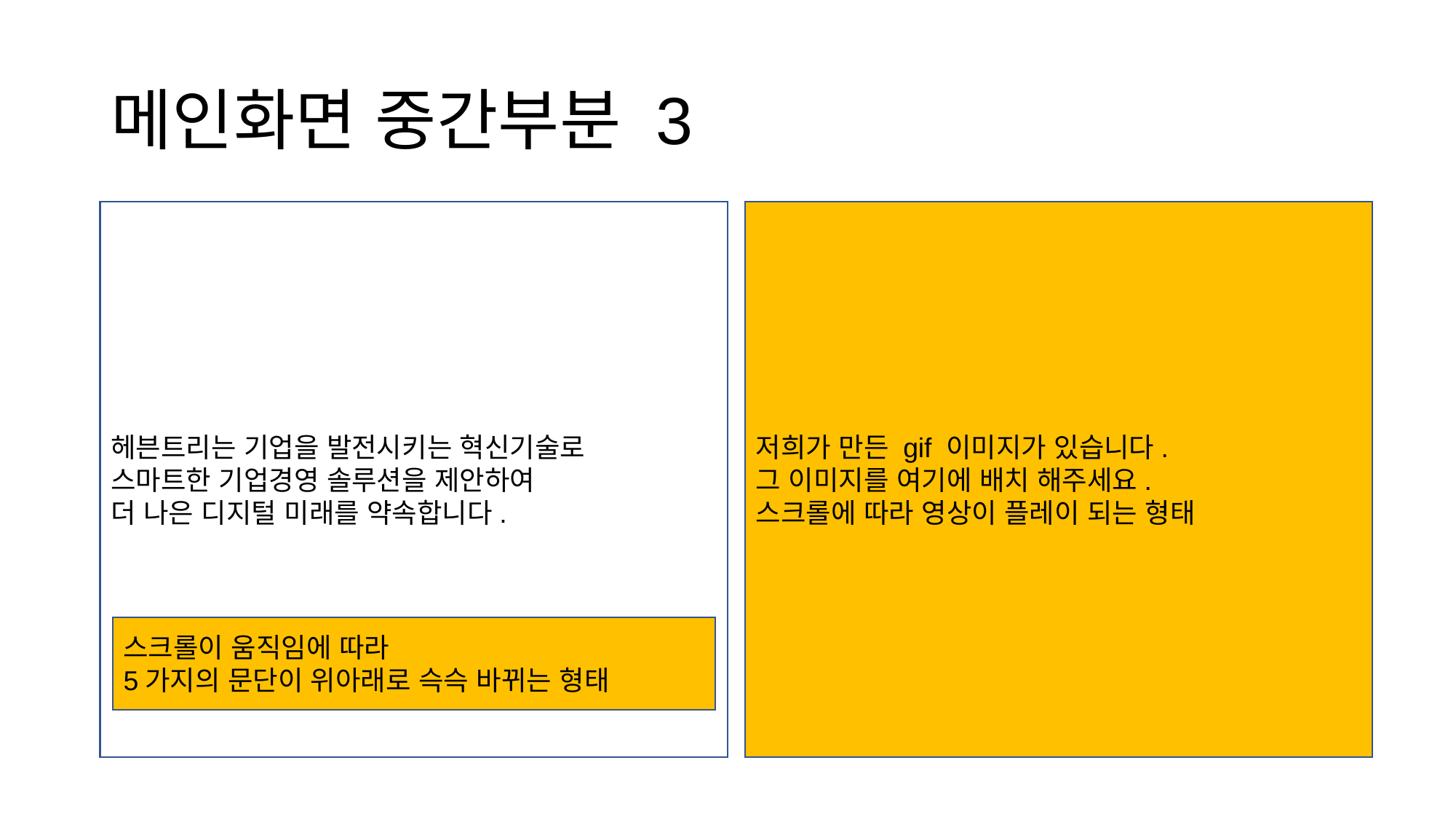

# 메인화면 중간부분 3
헤븐트리는 기업을 발전시키는 혁신기술로
스마트한 기업경영 솔루션을 제안하여
더 나은 디지털 미래를 약속합니다.
저희가 만든 gif 이미지가 있습니다.
그 이미지를 여기에 배치 해주세요.
스크롤에 따라 영상이 플레이 되는 형태
스크롤이 움직임에 따라
5가지의 문단이 위아래로 슥슥 바뀌는 형태